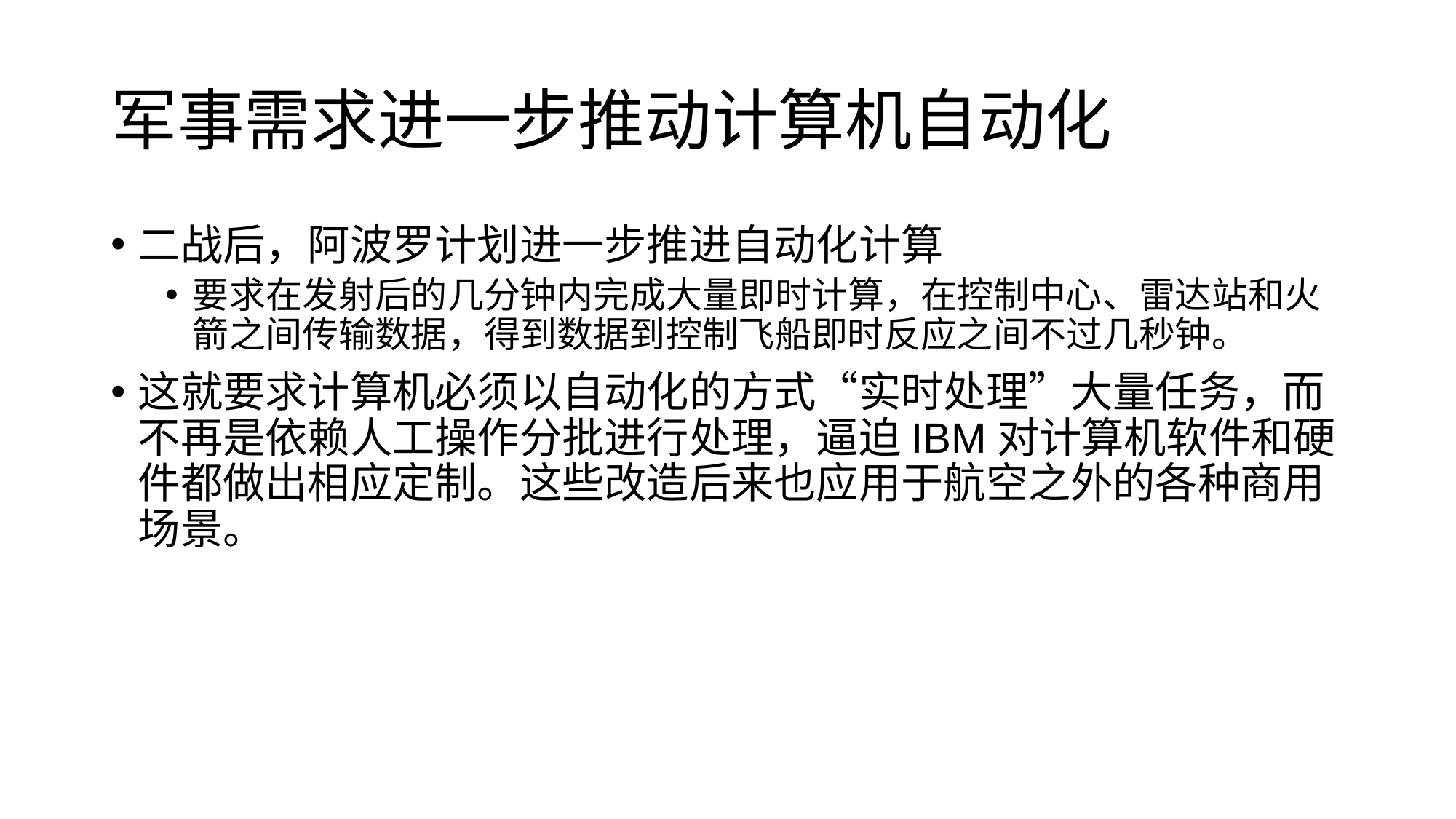

# 军事需求进一步推动计算机自动化
二战后，阿波罗计划进一步推进自动化计算
要求在发射后的几分钟内完成大量即时计算，在控制中心、雷达站和火箭之间传输数据，得到数据到控制飞船即时反应之间不过几秒钟。
这就要求计算机必须以自动化的方式“实时处理”大量任务，而不再是依赖人工操作分批进行处理，逼迫IBM对计算机软件和硬件都做出相应定制。这些改造后来也应用于航空之外的各种商用场景。